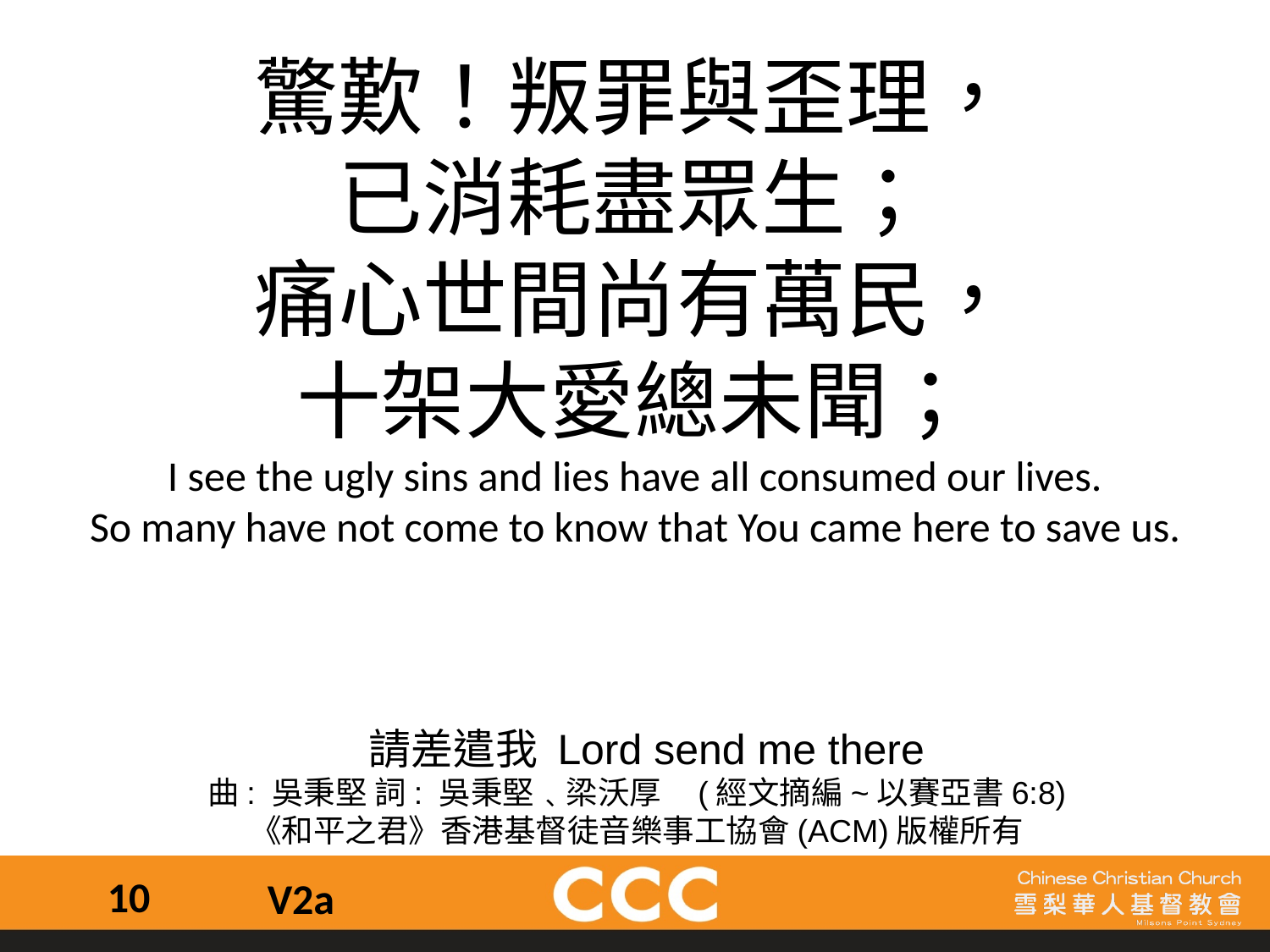

驚歎！叛罪與歪理，
已消耗盡眾生；
痛心世間尚有萬民，
十架大愛總未聞；
I see the ugly sins and lies have all consumed our lives.
So many have not come to know that You came here to save us.
 請差遣我 Lord send me there
曲: 吳秉堅 詞: 吳秉堅﹑梁沃厚    (經文摘編~以賽亞書6:8)
《和平之君》香港基督徒音樂事工協會(ACM)版權所有
10
V2a